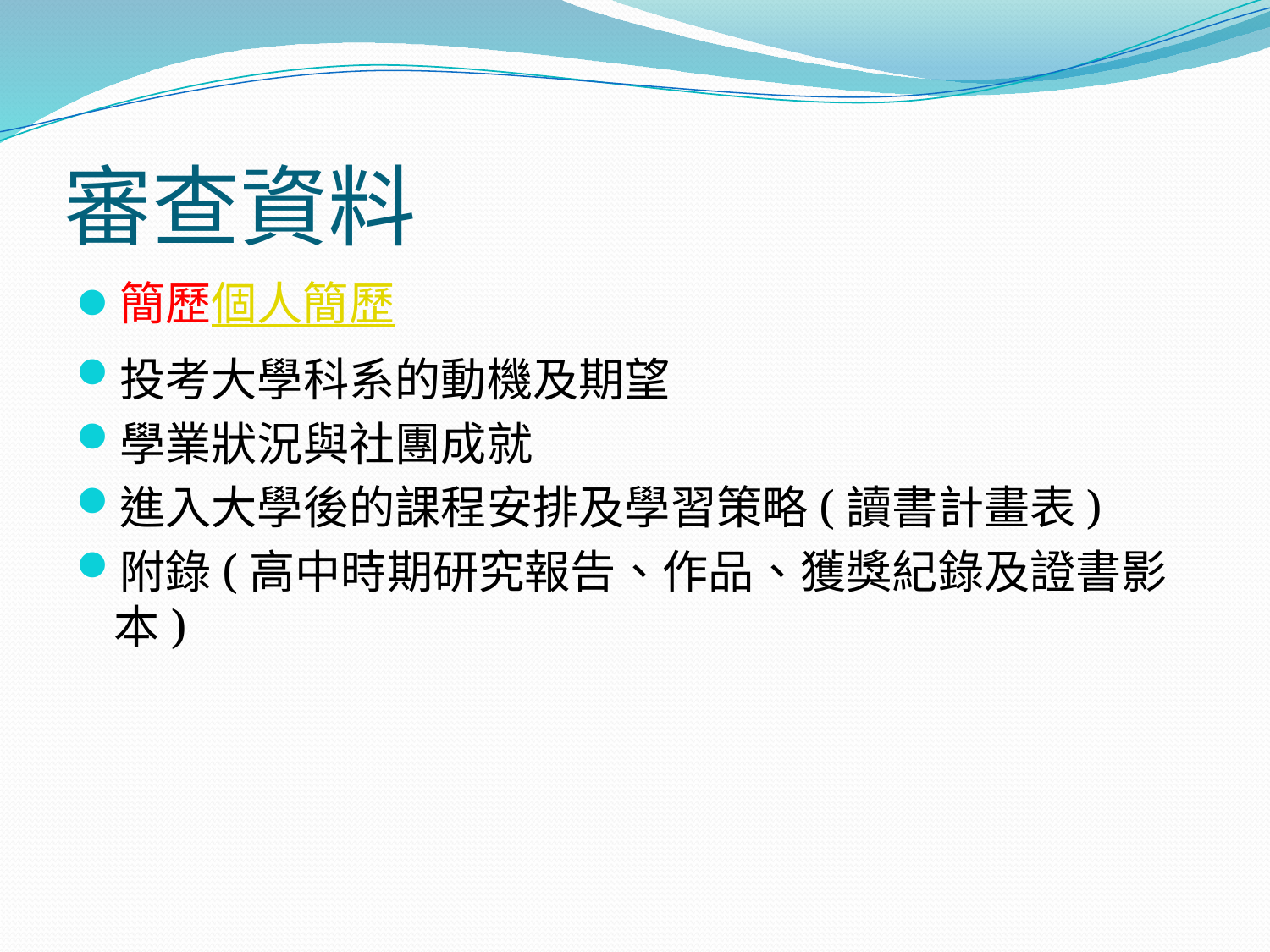

# 審查資料
簡歷個人簡歷
投考大學科系的動機及期望
學業狀況與社團成就
進入大學後的課程安排及學習策略(讀書計畫表)
附錄(高中時期研究報告、作品、獲獎紀錄及證書影本)